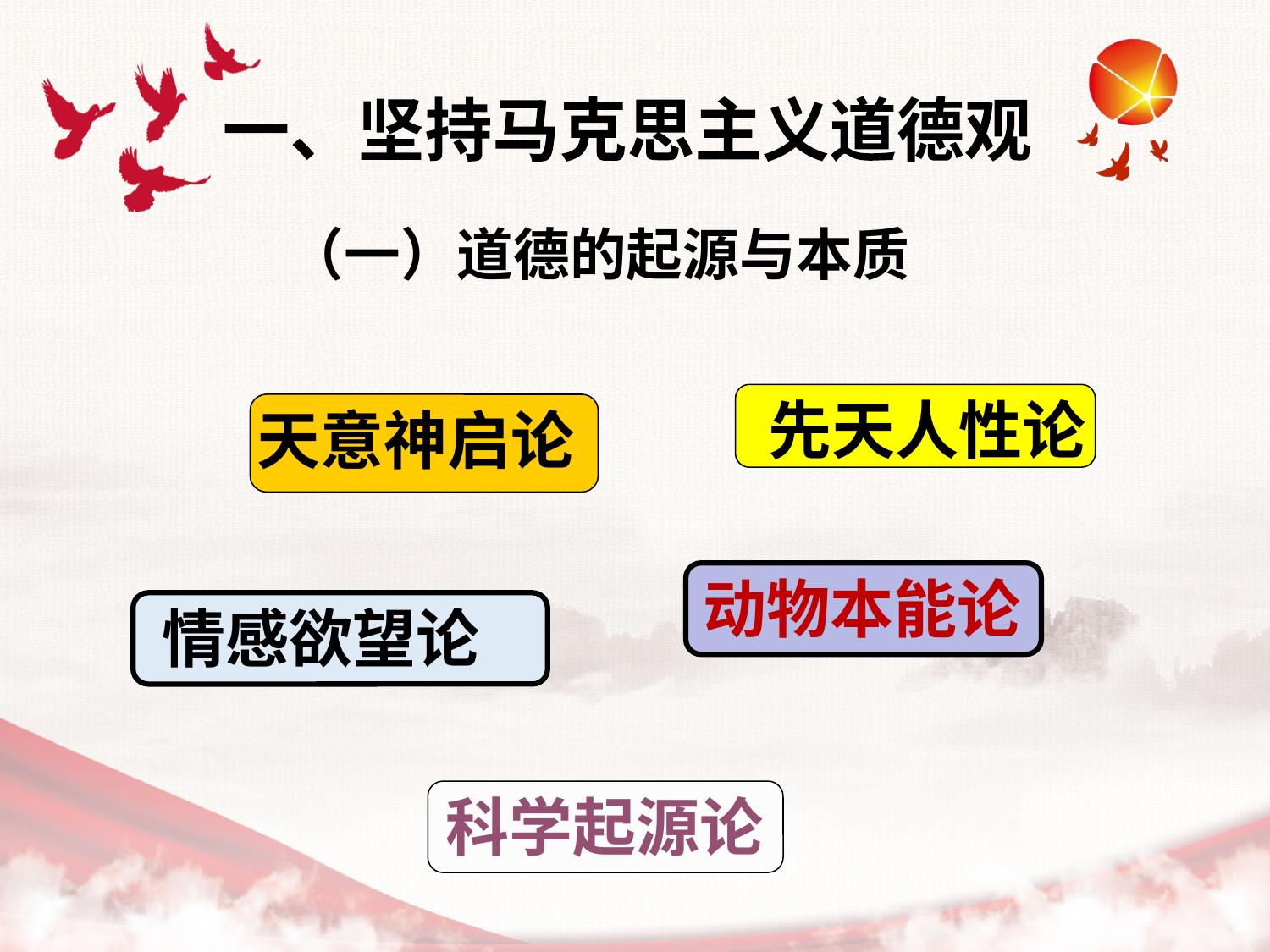

一、坚持马克思主义道德观
（一）道德的起源与本质

先天人性论
 天意神启论

动物本能论
 情感欲望论

科学起源论